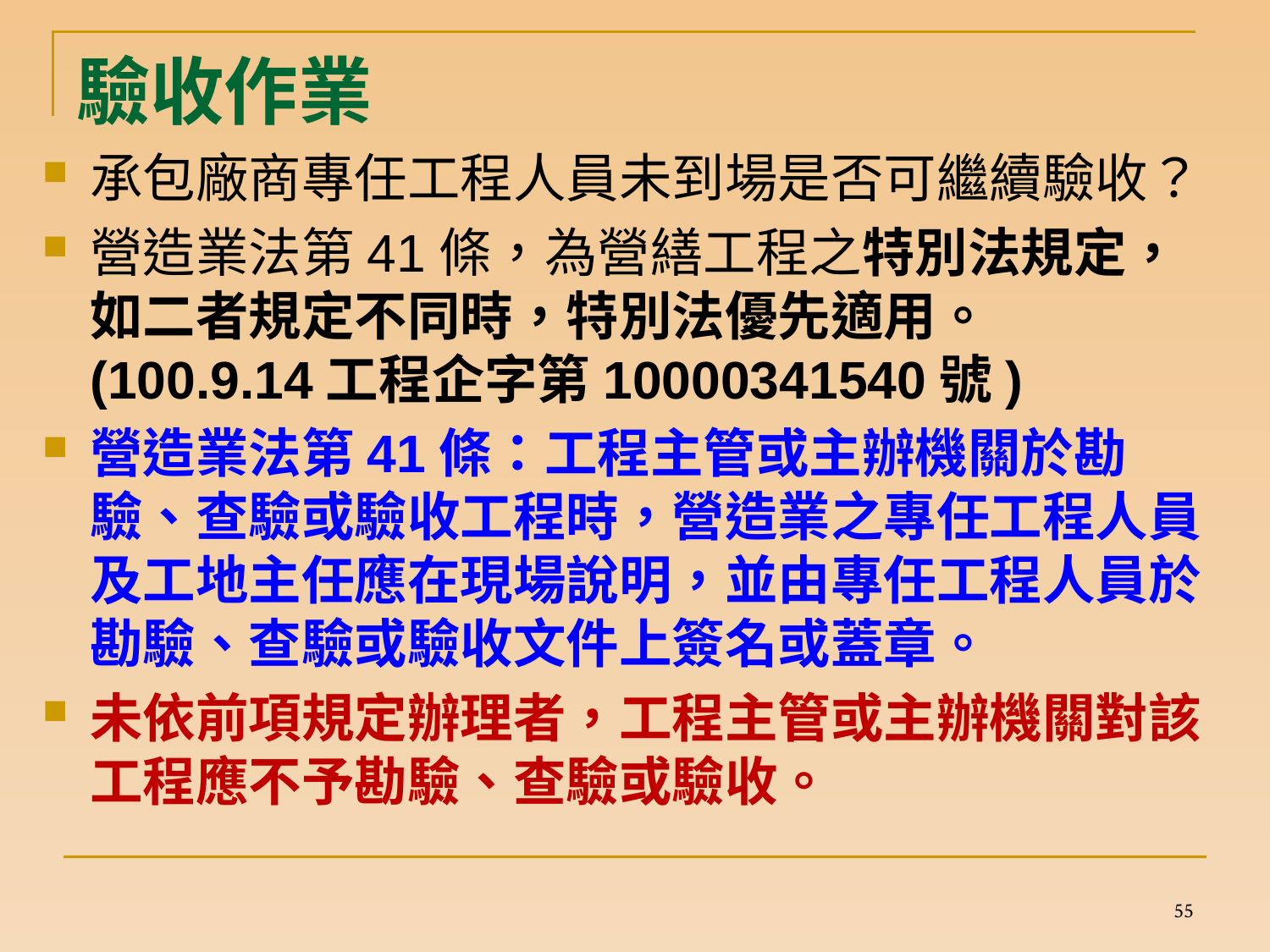

# 驗收作業
承包廠商專任工程人員未到場是否可繼續驗收？
營造業法第41條，為營繕工程之特別法規定，如二者規定不同時，特別法優先適用。(100.9.14工程企字第10000341540號)
營造業法第41條：工程主管或主辦機關於勘驗、查驗或驗收工程時，營造業之專任工程人員及工地主任應在現場說明，並由專任工程人員於勘驗、查驗或驗收文件上簽名或蓋章。
未依前項規定辦理者，工程主管或主辦機關對該工程應不予勘驗、查驗或驗收。
55